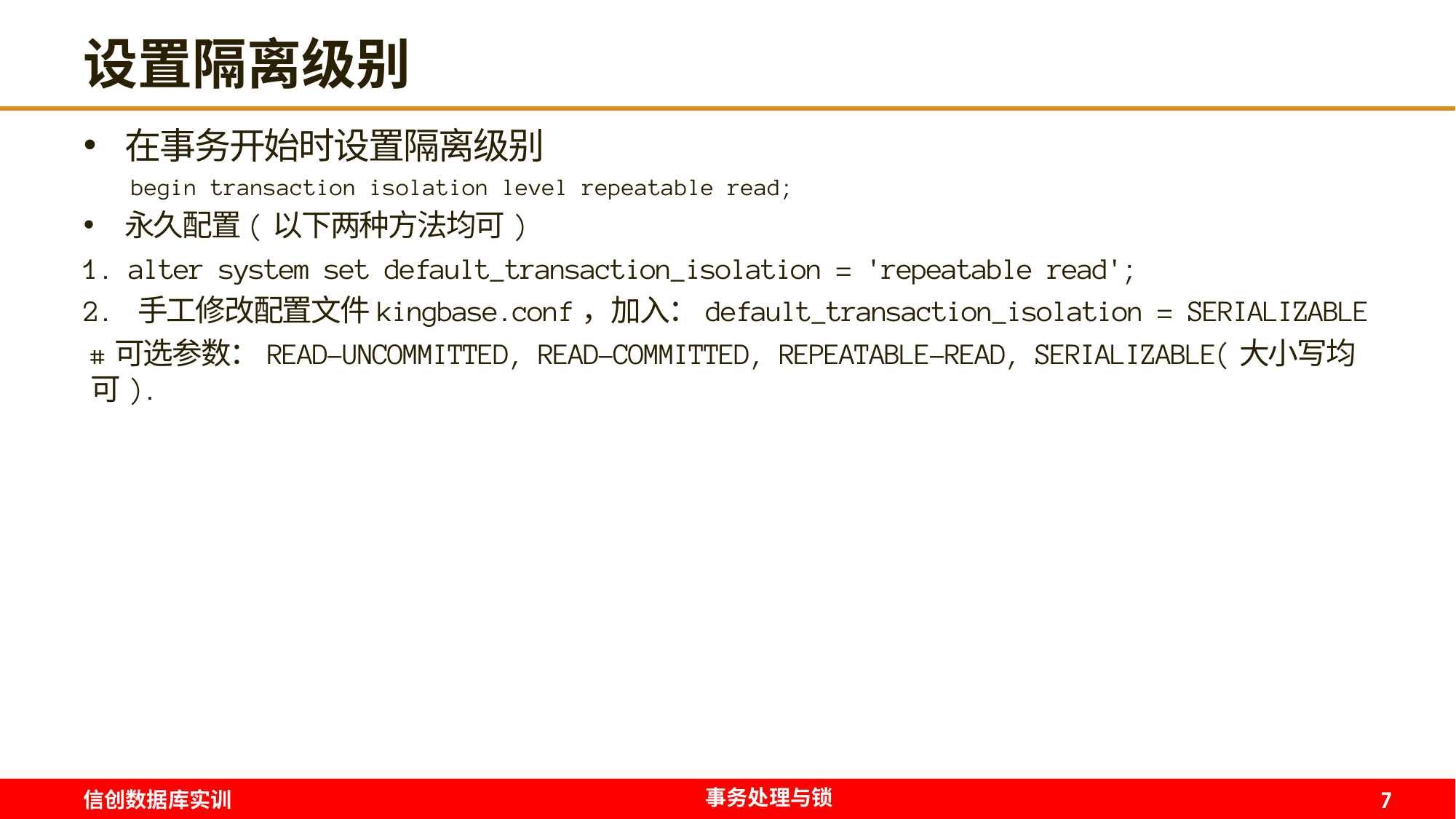

# 设置隔离级别
在事务开始时设置隔离级别
begin transaction isolation level repeatable read;
永久配置(以下两种方法均可)
1. alter system set default_transaction_isolation = 'repeatable read';
2. 手工修改配置文件kingbase.conf，加入：default_transaction_isolation = SERIALIZABLE
#可选参数：READ-UNCOMMITTED, READ-COMMITTED, REPEATABLE-READ, SERIALIZABLE(大小写均可).